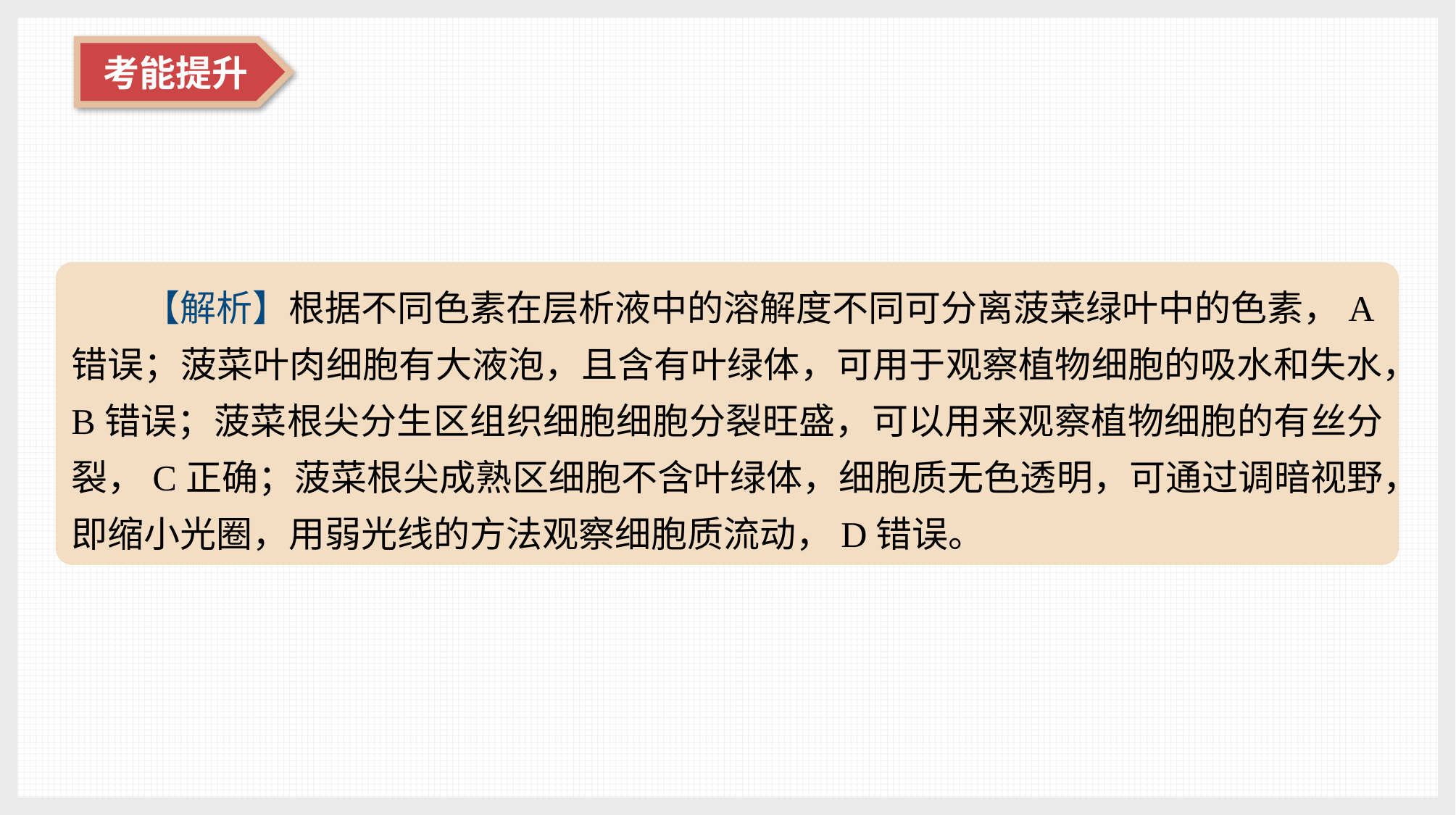

【解析】根据不同色素在层析液中的溶解度不同可分离菠菜绿叶中的色素，A错误；菠菜叶肉细胞有大液泡，且含有叶绿体，可用于观察植物细胞的吸水和失水，B错误；菠菜根尖分生区组织细胞细胞分裂旺盛，可以用来观察植物细胞的有丝分裂，C正确；菠菜根尖成熟区细胞不含叶绿体，细胞质无色透明，可通过调暗视野，即缩小光圈，用弱光线的方法观察细胞质流动，D错误。